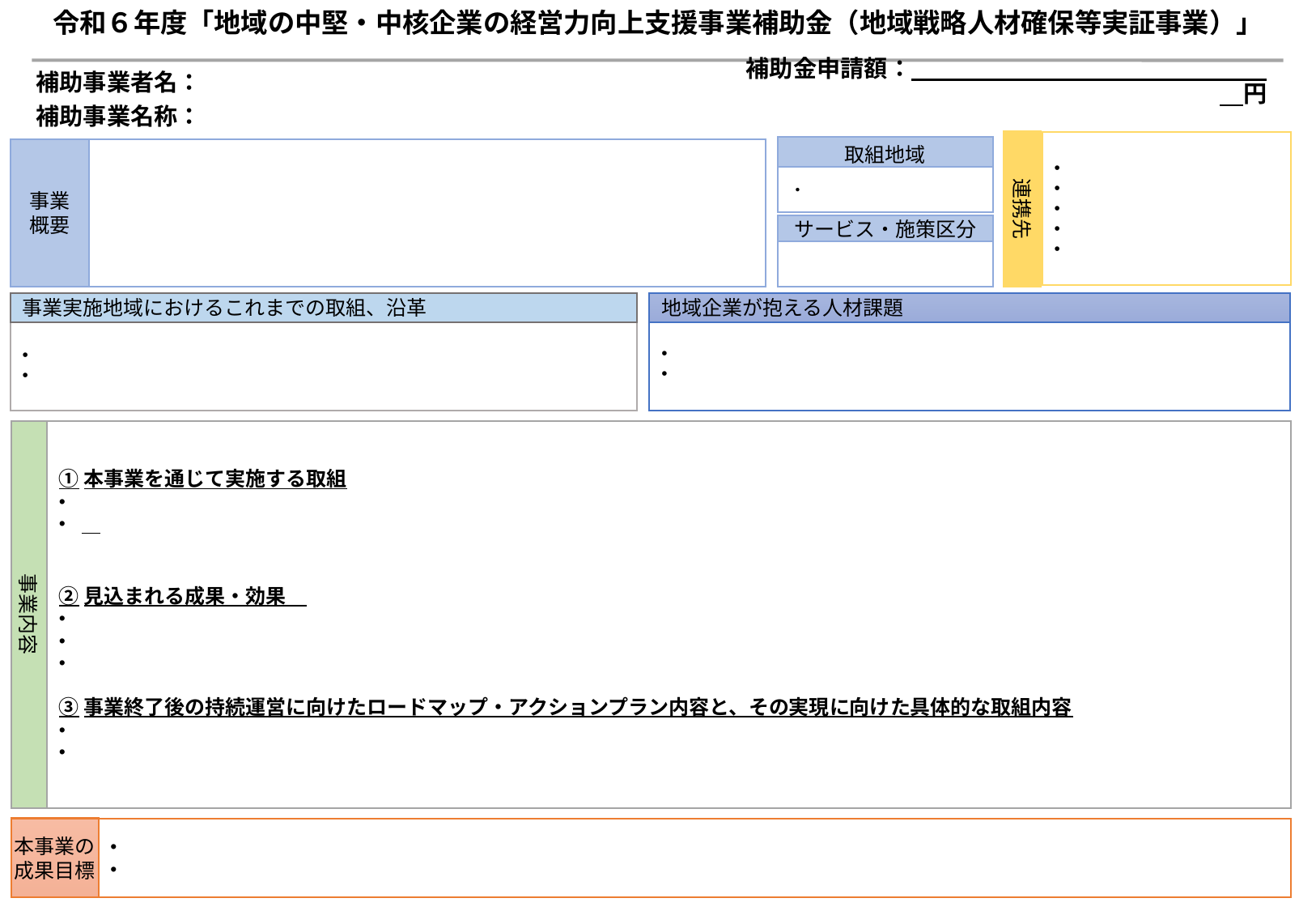

令和６年度「地域の中堅・中核企業の経営力向上支援事業補助金（地域戦略人材確保等実証事業）」
補助金申請額：　　　　　　　　　　　　　　　　円
補助事業者名：
補助事業名称：
★スライド４枚目以降の作成例を参考に記載してください。

本スライドには、「事業概要」をはじめ、事業計画書に記載している内容をもとに記載してください。
「取組地域」については、本事業において取組を行う市町村名や地域名を記載してください。
「サービス・施策区分」については、事業計画書に記載している取組のうち、以下より該当するものを記載してください。
人材獲得
人材育成
キャリア支援
「連携先」については、連携する自治体や地域機関の名称を全て記載してください。
Ⓑ働き方改革推進枠に応募の場合は、「①本事業を通じて実施する取り組み」欄に、「働き方改革推進」の取組内容もご記載ください。
連携先

取組地域
事業
概要

・
サービス・施策区分

地域企業が抱える人材課題
事業実施地域におけるこれまでの取組、沿革

事業内容
①本事業を通じて実施する取組

②見込まれる成果・効果

③事業終了後の持続運営に向けたロードマップ・アクションプラン内容と、その実現に向けた具体的な取組内容

本事業の
成果目標